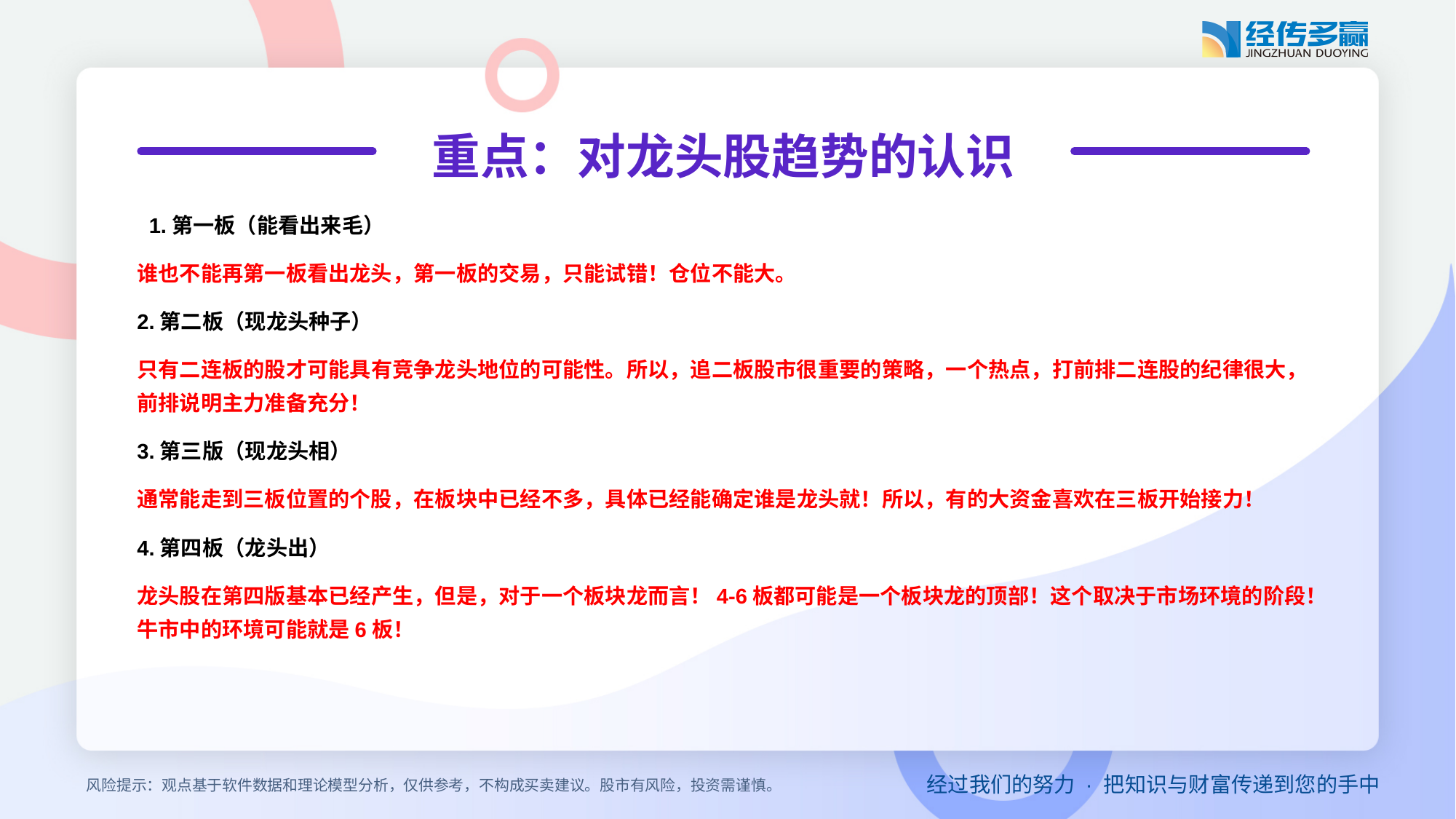

重点：对龙头股趋势的认识
  1.第一板（能看出来毛）
谁也不能再第一板看出龙头，第一板的交易，只能试错！仓位不能大。
2.第二板（现龙头种子）
只有二连板的股才可能具有竞争龙头地位的可能性。所以，追二板股市很重要的策略，一个热点，打前排二连股的纪律很大，前排说明主力准备充分！
3.第三版（现龙头相）
通常能走到三板位置的个股，在板块中已经不多，具体已经能确定谁是龙头就！所以，有的大资金喜欢在三板开始接力！
4.第四板（龙头出）
龙头股在第四版基本已经产生，但是，对于一个板块龙而言！4-6板都可能是一个板块龙的顶部！这个取决于市场环境的阶段！牛市中的环境可能就是6板！

风险提示：观点基于软件数据和理论模型分析，仅供参考，不构成买卖建议。股市有风险，投资需谨慎。